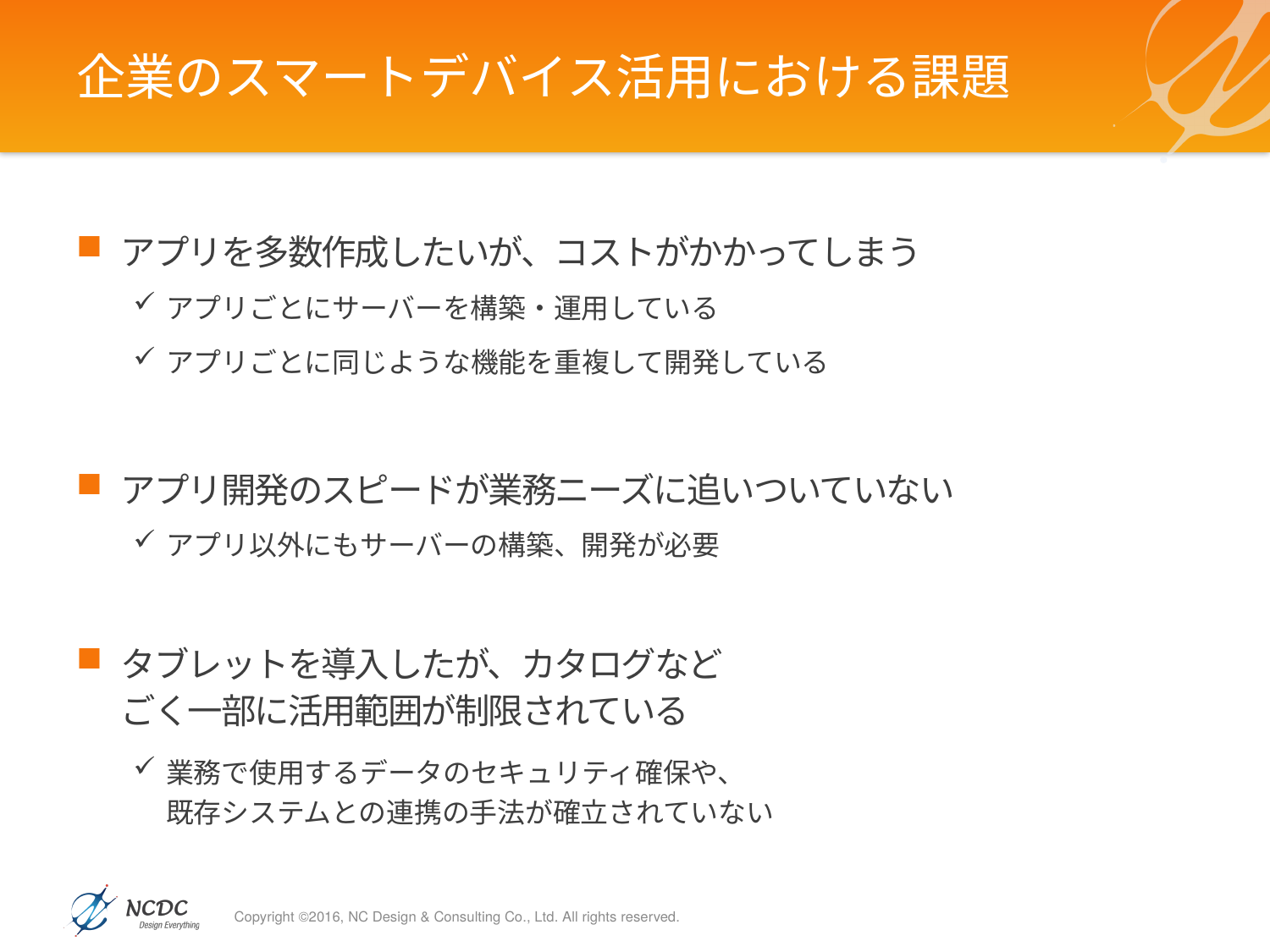

# 企業のスマートデバイス活用における課題
アプリを多数作成したいが、コストがかかってしまう
アプリごとにサーバーを構築・運用している
アプリごとに同じような機能を重複して開発している

アプリ開発のスピードが業務ニーズに追いついていない
アプリ以外にもサーバーの構築、開発が必要

タブレットを導入したが、カタログなど
ごく一部に活用範囲が制限されている
業務で使用するデータのセキュリティ確保や、
既存システムとの連携の手法が確立されていない